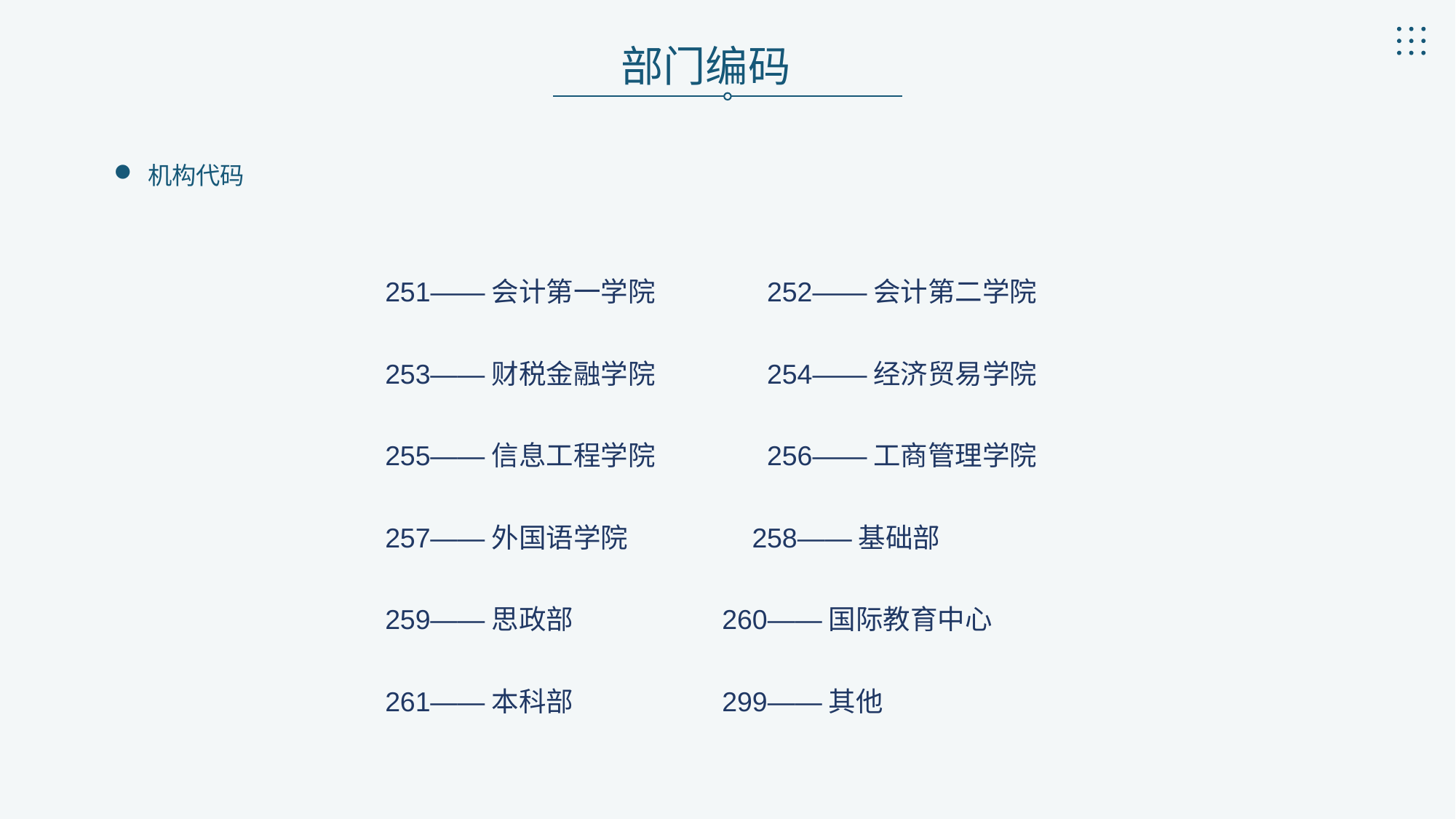

部门编码

机构代码
251――会计第一学院                 252――会计第二学院
253――财税金融学院                 254――经济贸易学院
255――信息工程学院                 256――工商管理学院
257――外国语学院                   258――基础部
259――思政部                       260――国际教育中心
261――本科部                       299――其他